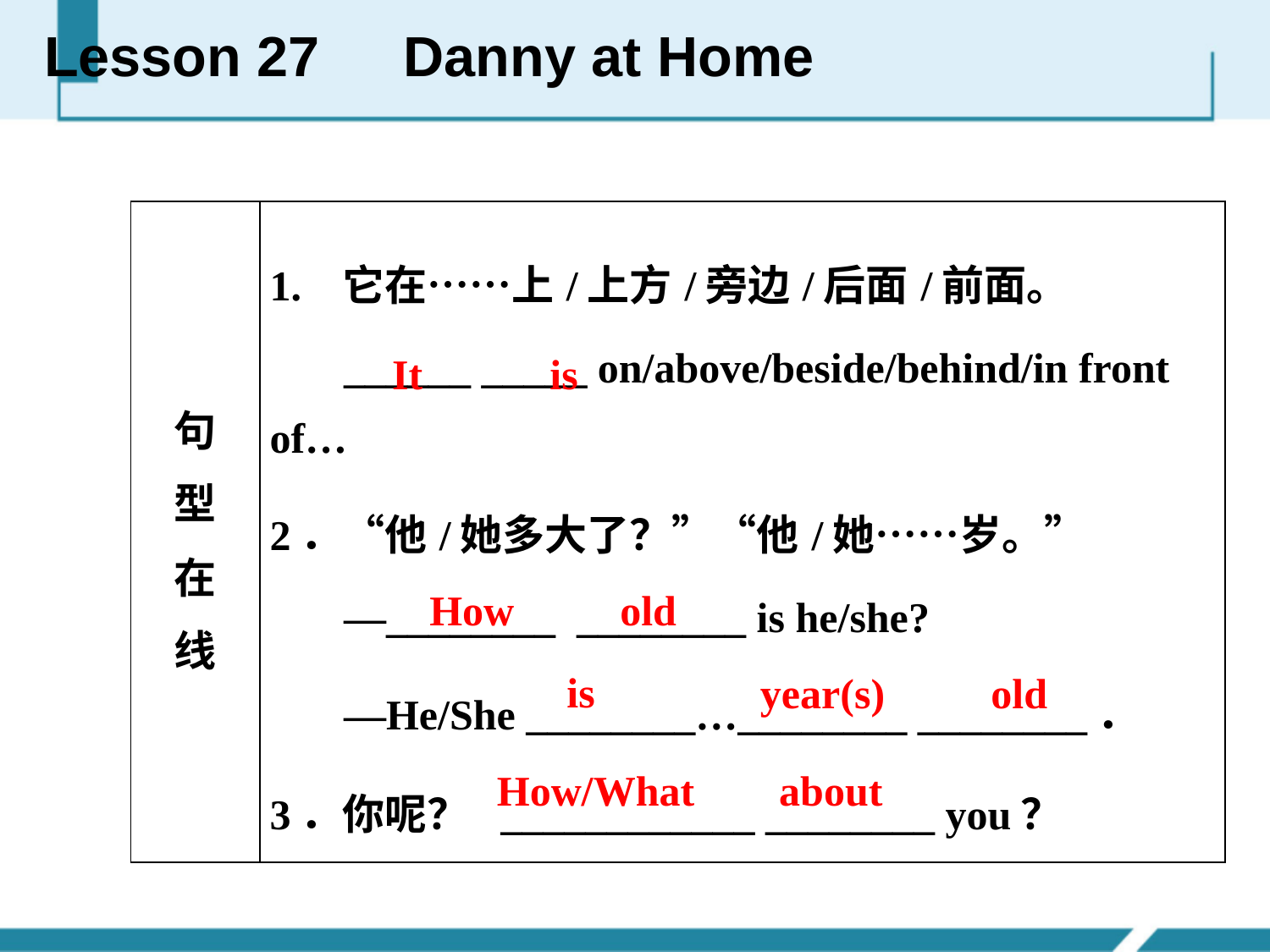

Lesson 27　Danny at Home
| 句 型 在 线 | 1. 它在……上/上方/旁边/后面/前面。 \_\_\_\_\_\_ \_\_\_\_\_ on/above/beside/behind/in front of… 2．“他/她多大了？”“他/她……岁。” —\_\_\_\_\_\_\_\_ \_\_\_\_\_\_\_\_ is he/she? —He/She \_\_\_\_\_\_\_\_…\_\_\_\_\_\_\_\_ \_\_\_\_\_\_\_\_． 3．你呢？ \_\_\_\_\_\_\_\_\_\_\_\_ \_\_\_\_\_\_\_\_ you？ |
| --- | --- |
It            is
How          old
is
year(s)          old
How/What        about